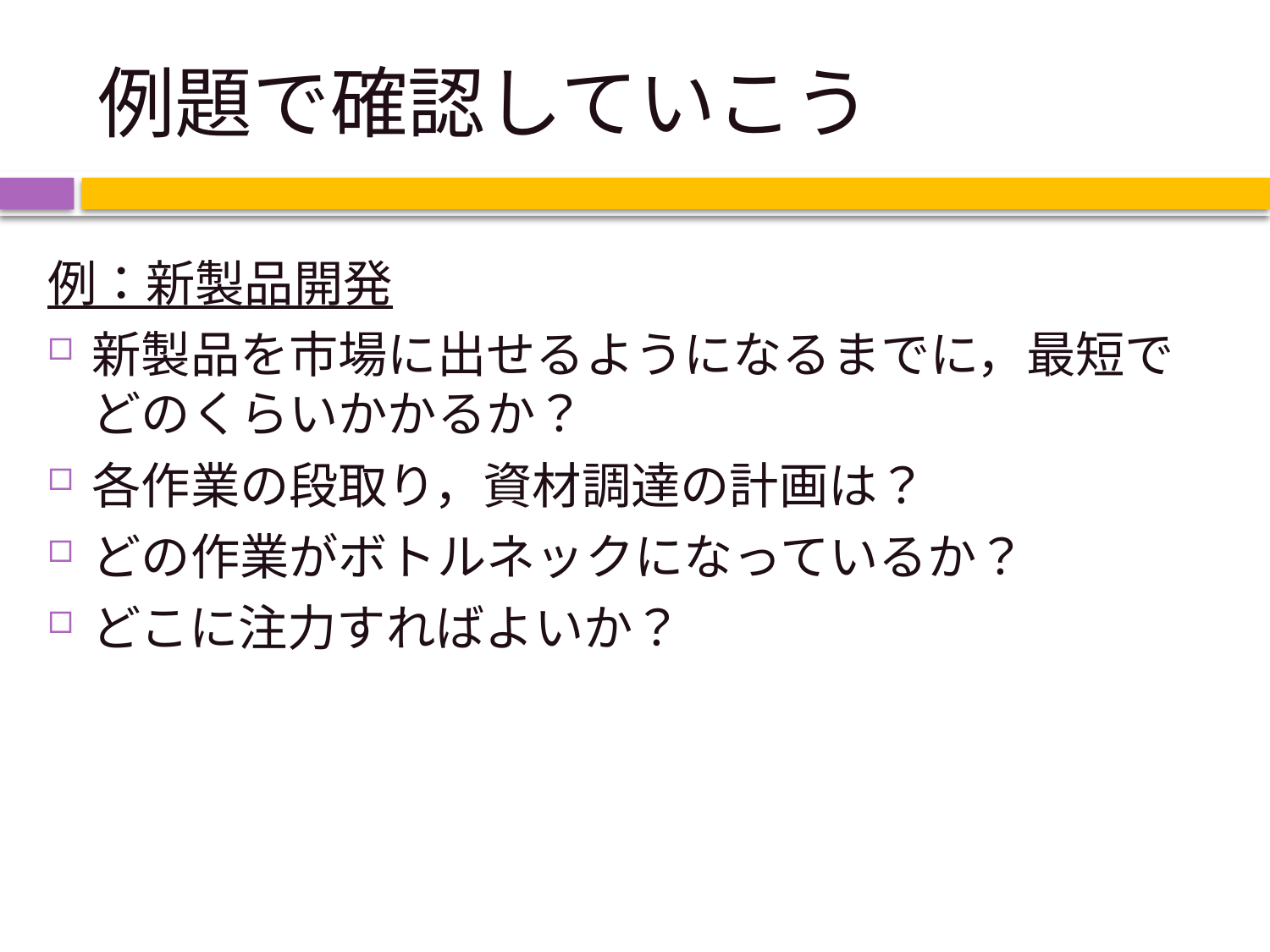

# 例題で確認していこう
例：新製品開発
新製品を市場に出せるようになるまでに，最短でどのくらいかかるか？
各作業の段取り，資材調達の計画は？
どの作業がボトルネックになっているか？
どこに注力すればよいか？